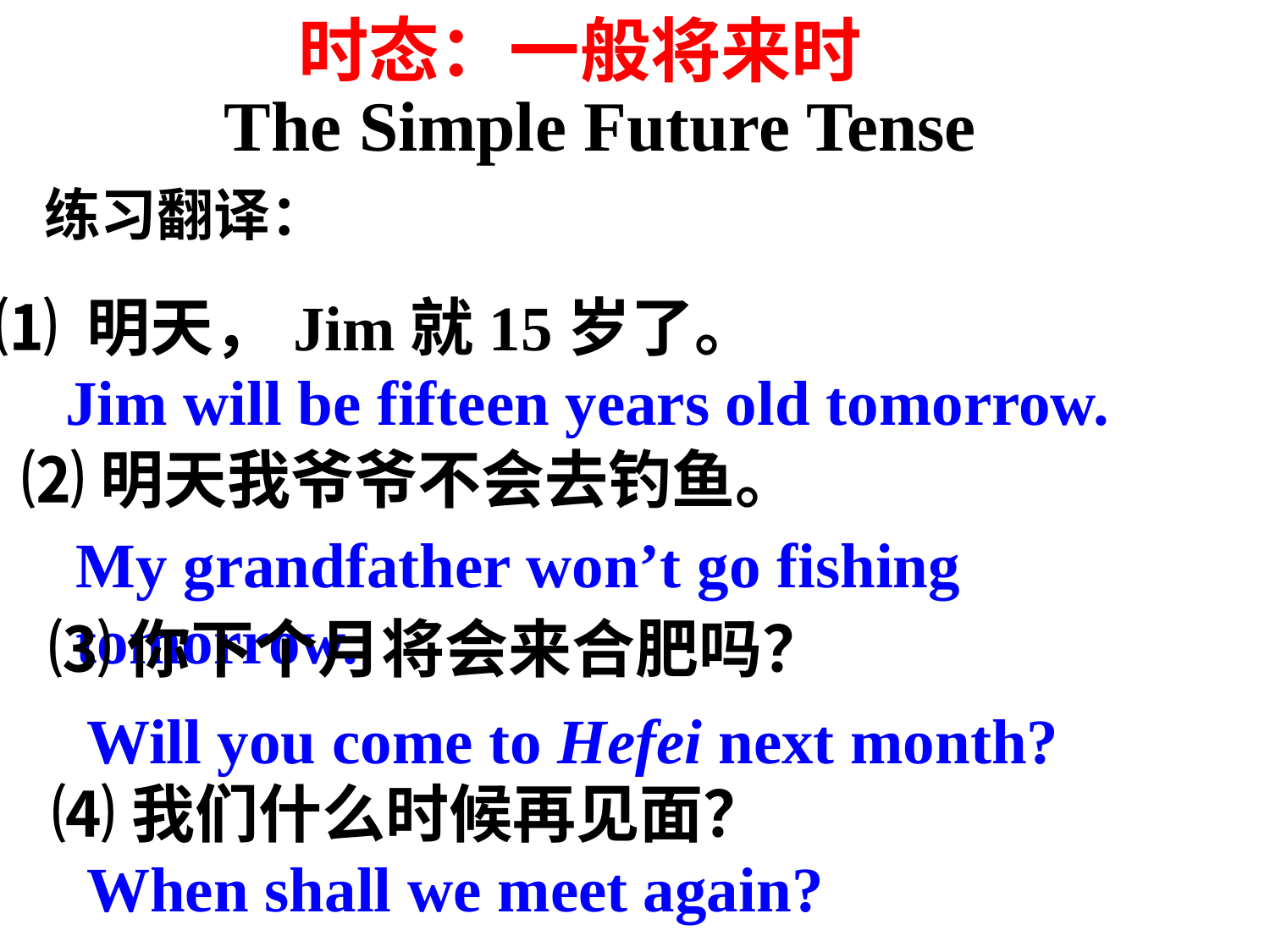

时态：一般将来时
The Simple Future Tense
练习翻译：
⑴ 明天，Jim就15岁了。
⑵明天我爷爷不会去钓鱼。
⑶你下个月将会来合肥吗？
⑷我们什么时候再见面？
Jim will be fifteen years old tomorrow.
My grandfather won’t go fishing tomorrow.
Will you come to Hefei next month?
When shall we meet again?